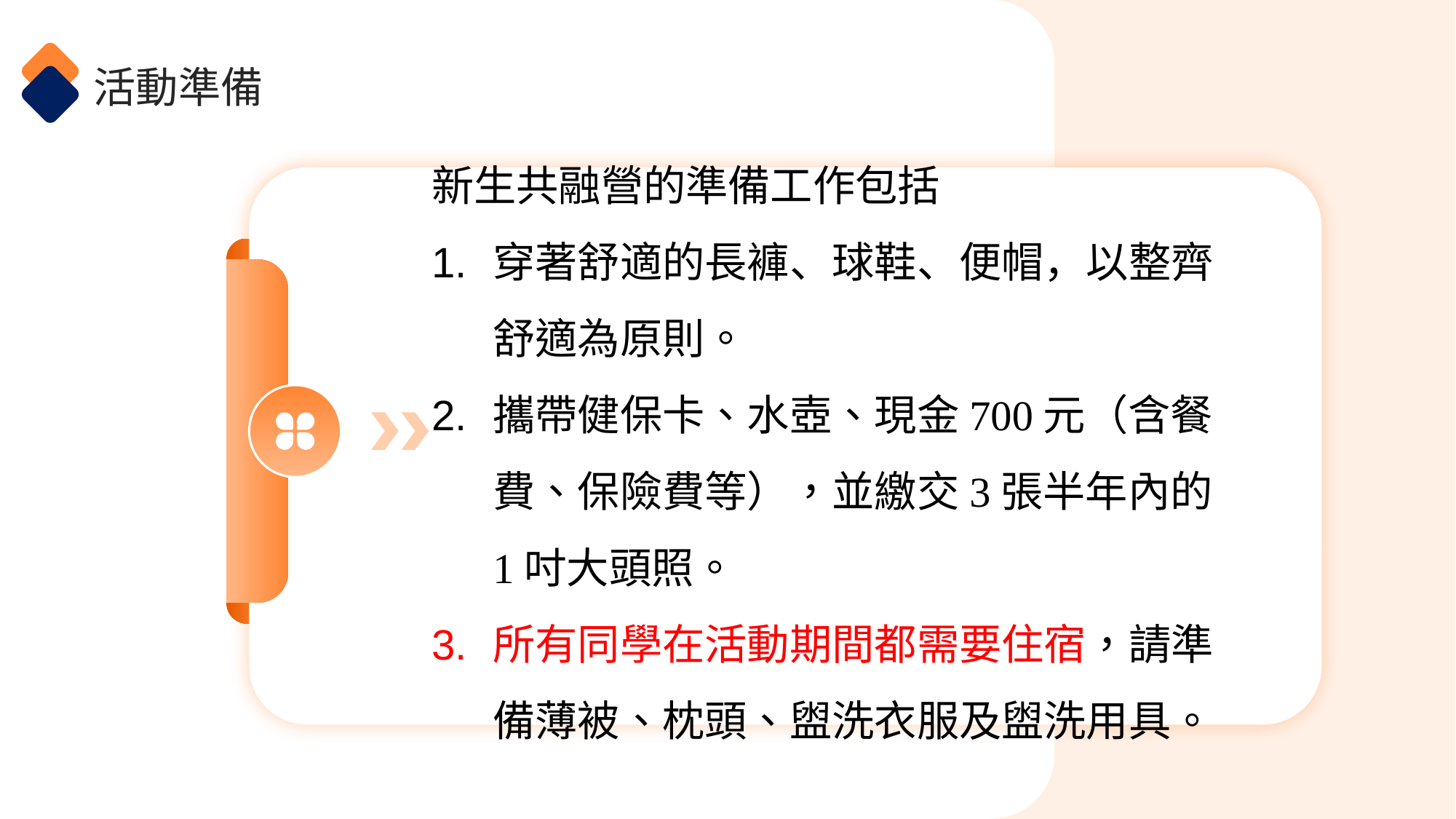

活動準備

新生共融營的準備工作包括
穿著舒適的長褲、球鞋、便帽，以整齊舒適為原則。
攜帶健保卡、水壺、現金700元（含餐費、保險費等），並繳交3張半年內的1吋大頭照。
所有同學在活動期間都需要住宿，請準備薄被、枕頭、盥洗衣服及盥洗用具。